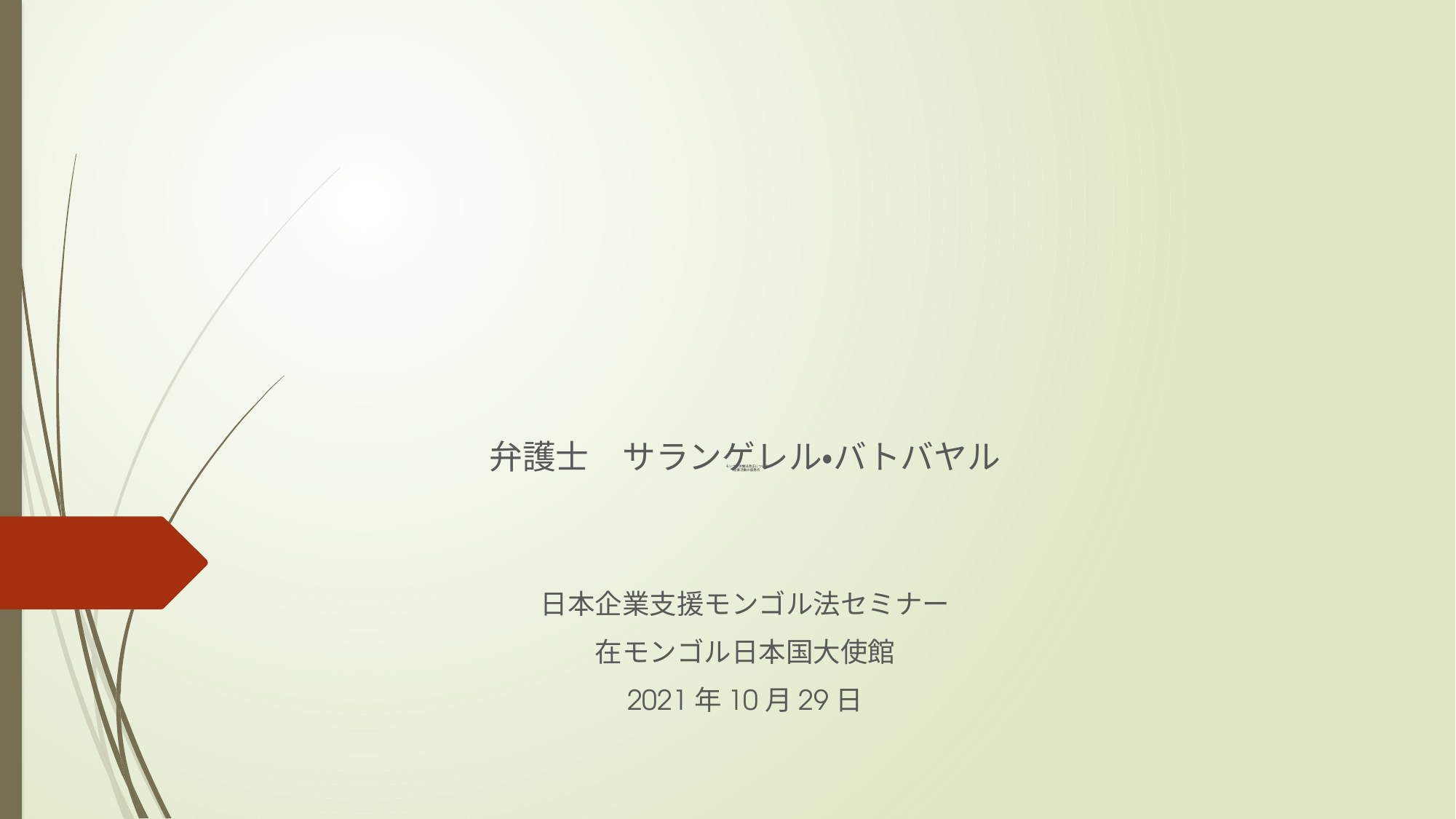

# モンゴル労働法改正について 企業活動の留意点
弁護士　サランゲレル・バトバヤル

日本企業支援モンゴル法セミナー
在モンゴル日本国大使館
2021年10月29日